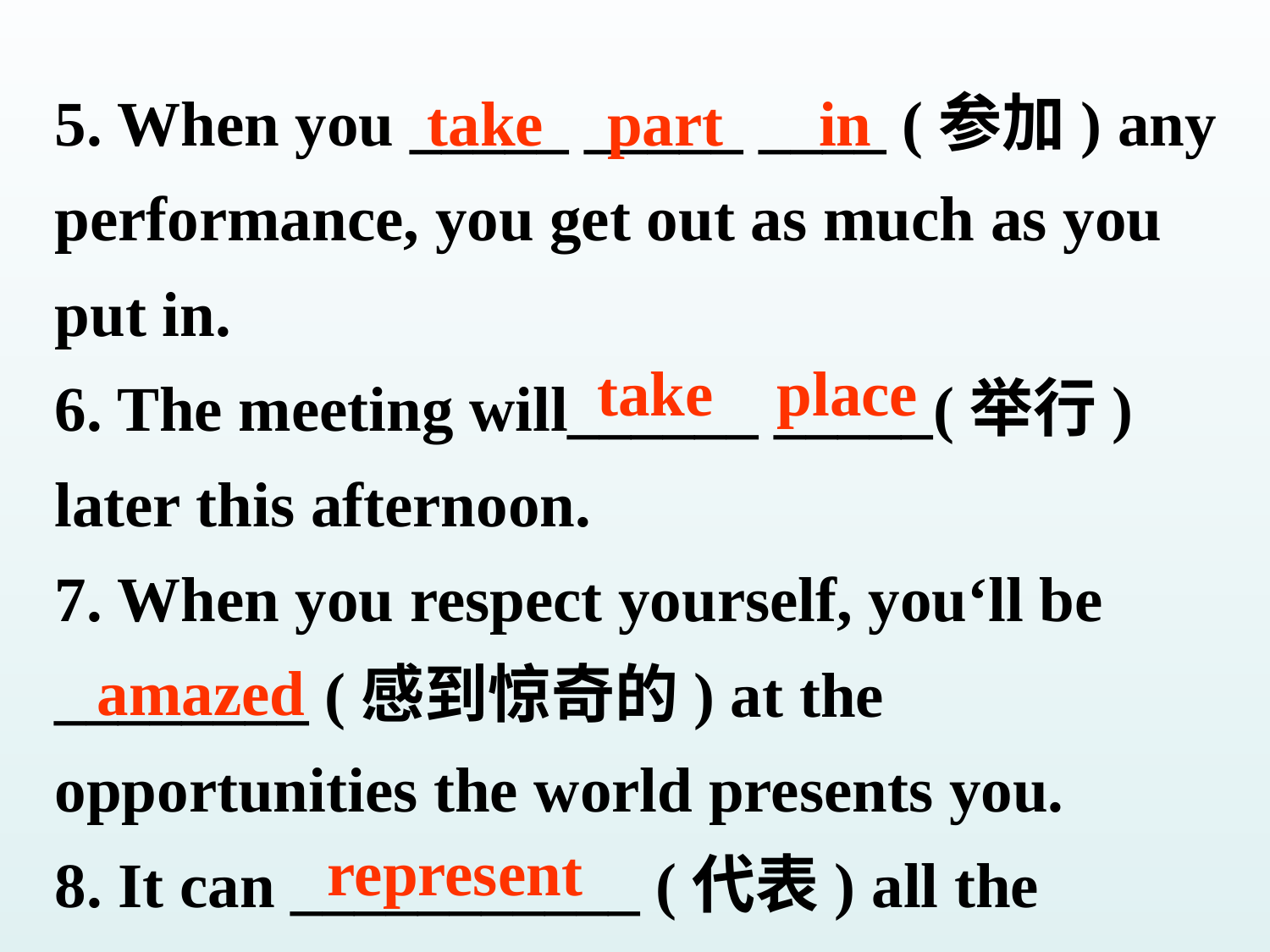

5. When you _____ _____ ____ (参加) any performance, you get out as much as you put in.
6. The meeting will______ _____(举行) later this afternoon.
7. When you respect yourself, you‘ll be ________ (感到惊奇的) at the opportunities the world presents you.
8. It can ___________ (代表) all the China.
take    part      in
take    place
amazed
represent